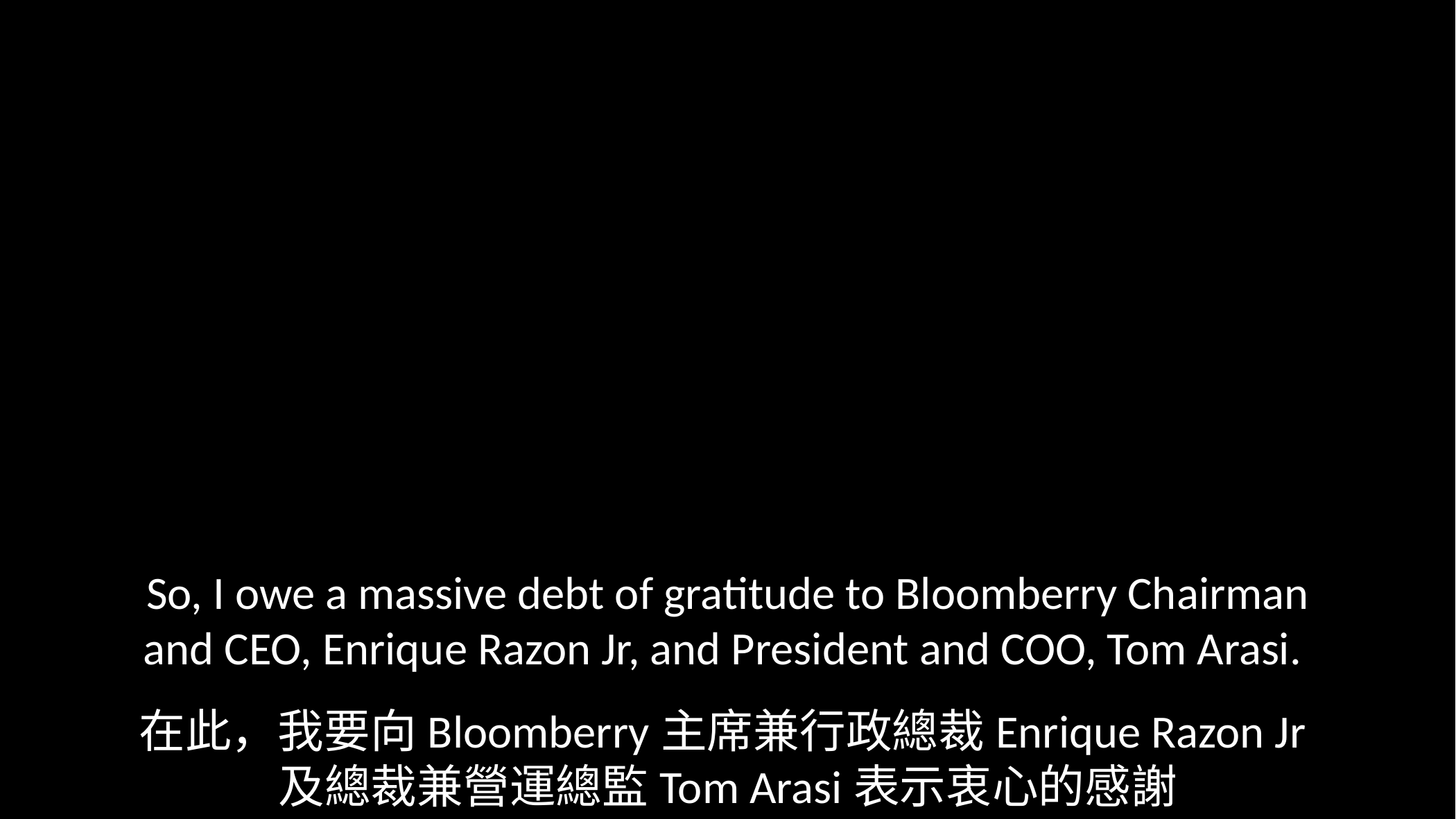

So, I owe a massive debt of gratitude to Bloomberry Chairman and CEO, Enrique Razon Jr, and President and COO, Tom Arasi.

在此，我要向Bloomberry主席兼行政總裁Enrique Razon Jr及總裁兼營運總監Tom Arasi表示衷心的感謝